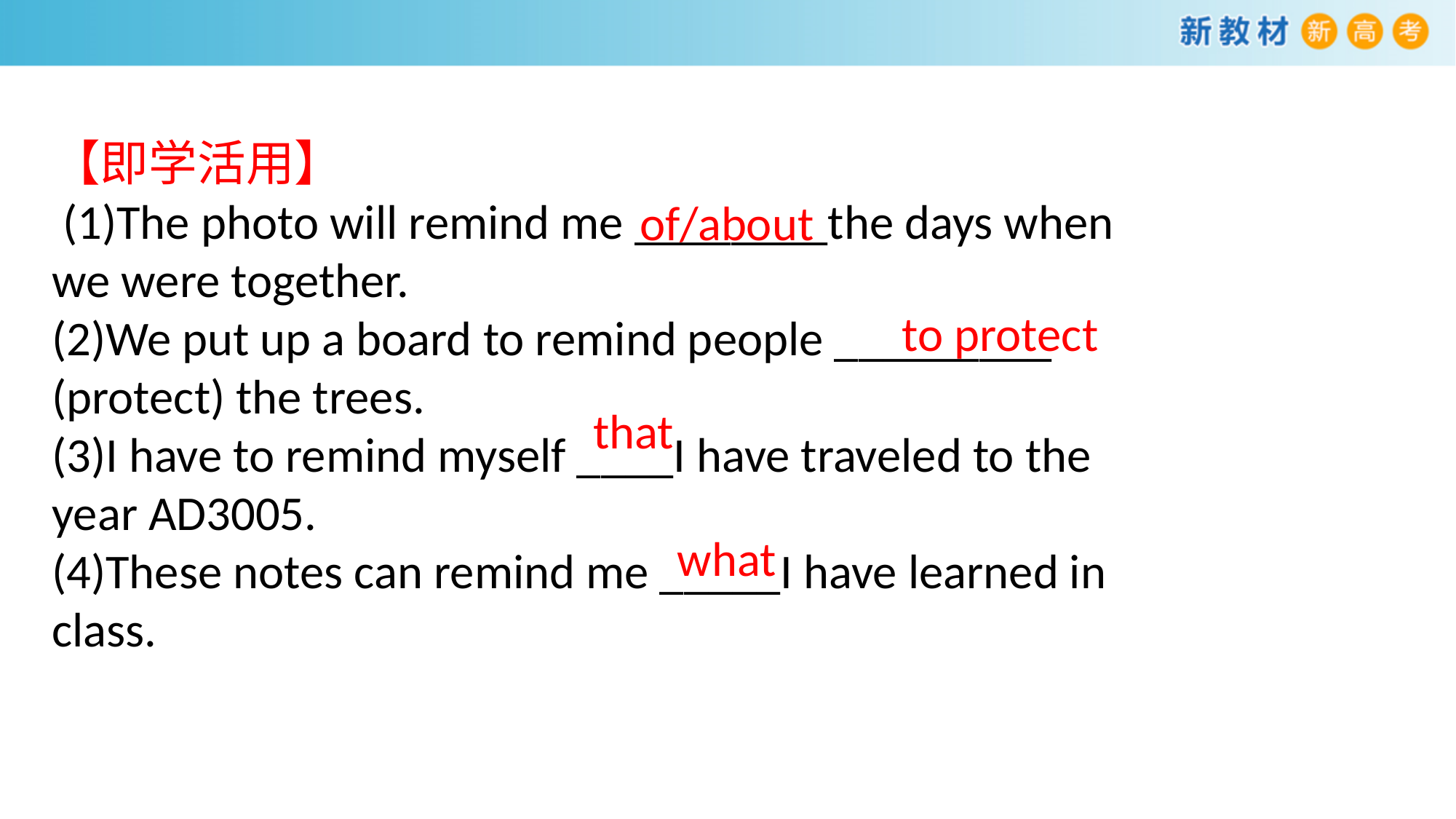

【即学活用】
 (1)The photo will remind me ________the days when
we were together.
(2)We put up a board to remind people _________
(protect) the trees.
(3)I have to remind myself ____I have traveled to the
year AD3005.
(4)These notes can remind me _____I have learned in
class.

of/about
to protect
that
what